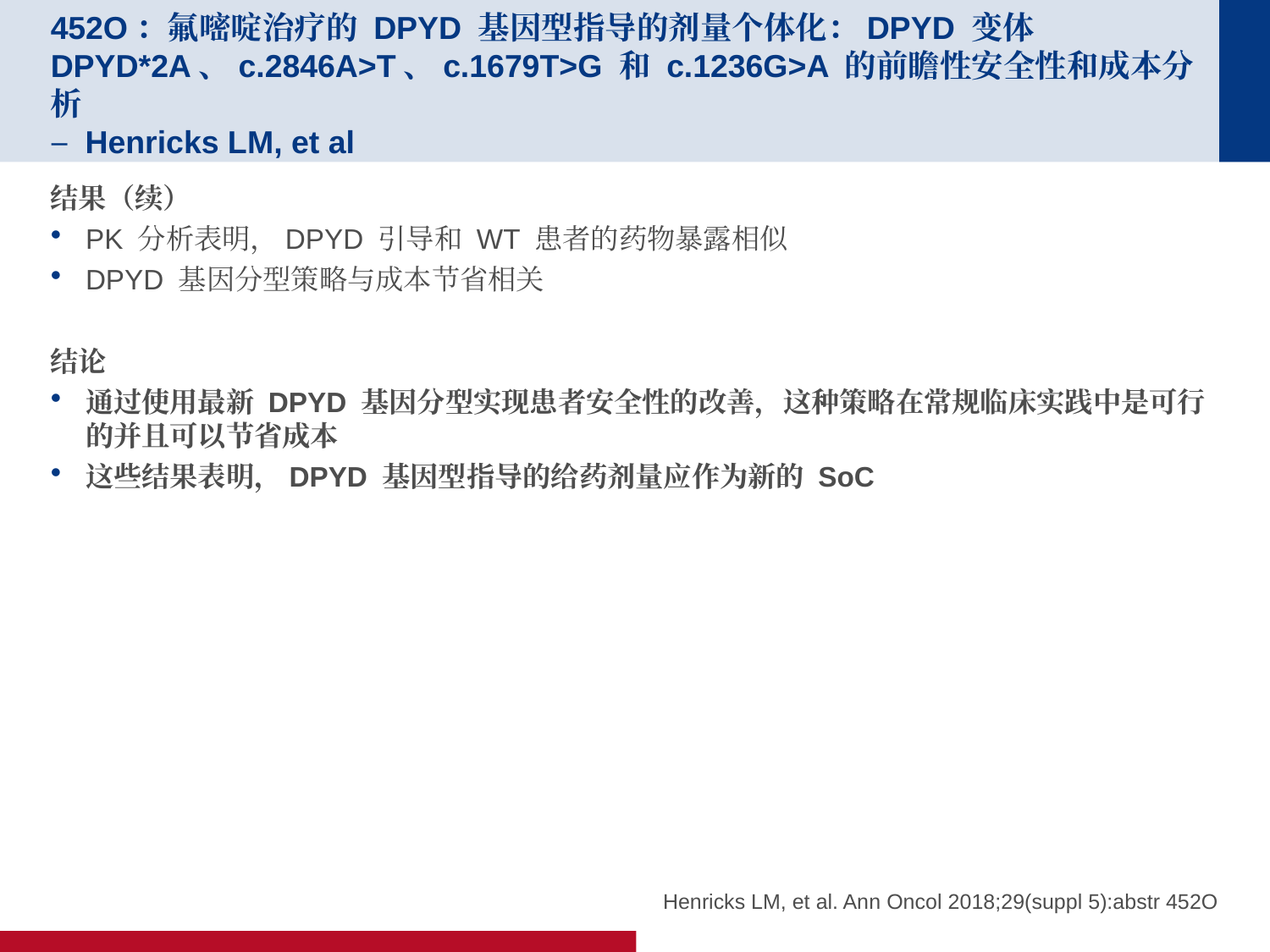

# 452O：氟嘧啶治疗的 DPYD 基因型指导的剂量个体化：DPYD 变体 DPYD*2A、c.2846A>T、c.1679T>G 和 c.1236G>A 的前瞻性安全性和成本分析 – Henricks LM, et al
结果（续）
PK 分析表明，DPYD 引导和 WT 患者的药物暴露相似
DPYD 基因分型策略与成本节省相关

结论
通过使用最新 DPYD 基因分型实现患者安全性的改善，这种策略在常规临床实践中是可行的并且可以节省成本
这些结果表明，DPYD 基因型指导的给药剂量应作为新的 SoC
Henricks LM, et al. Ann Oncol 2018;29(suppl 5):abstr 452O